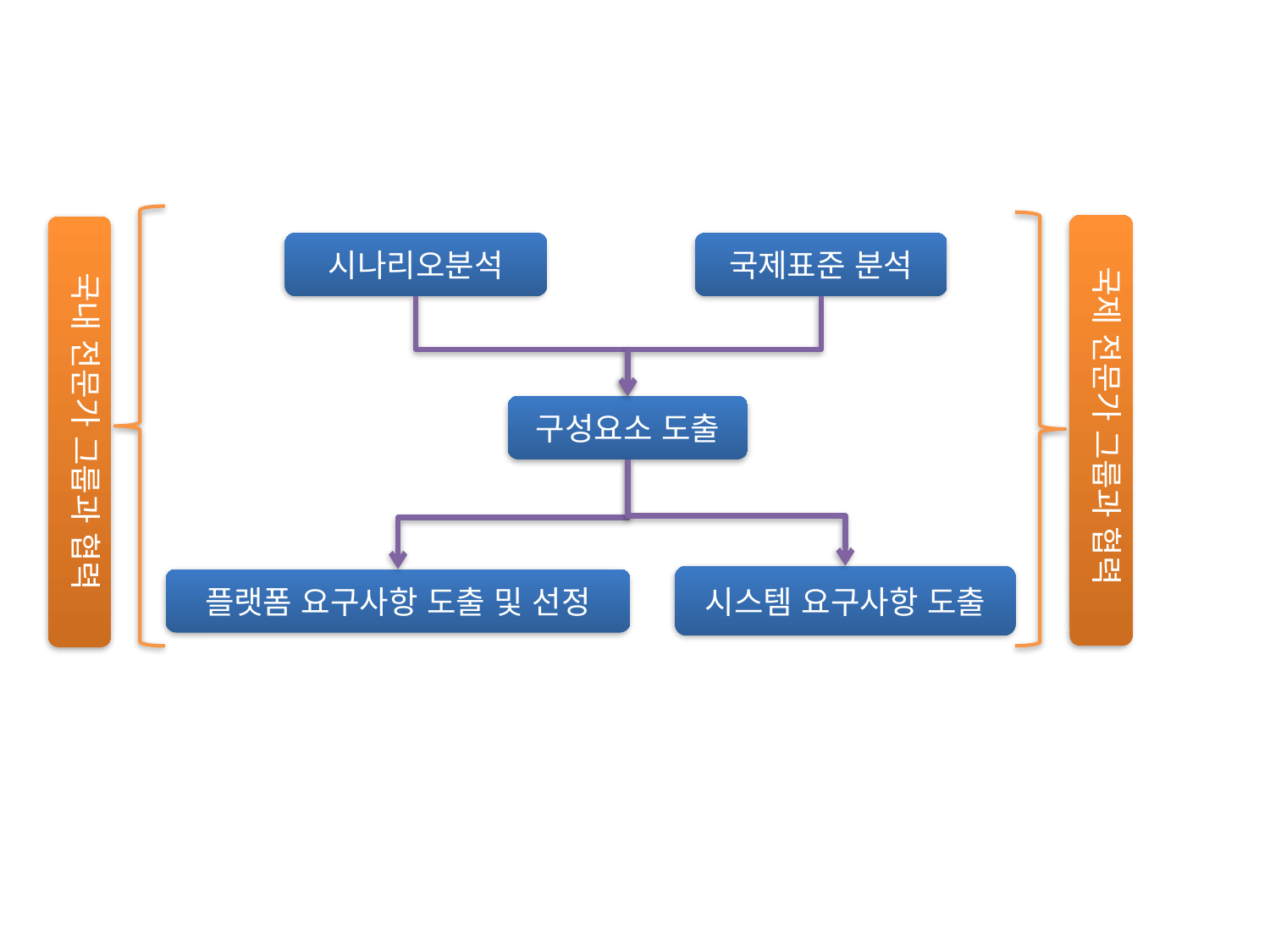

국제 전문가 그룹과 협력
국내 전문가 그룹과 협력
시나리오분석
국제표준 분석
구성요소 도출
시스템 요구사항 도출
플랫폼 요구사항 도출 및 선정